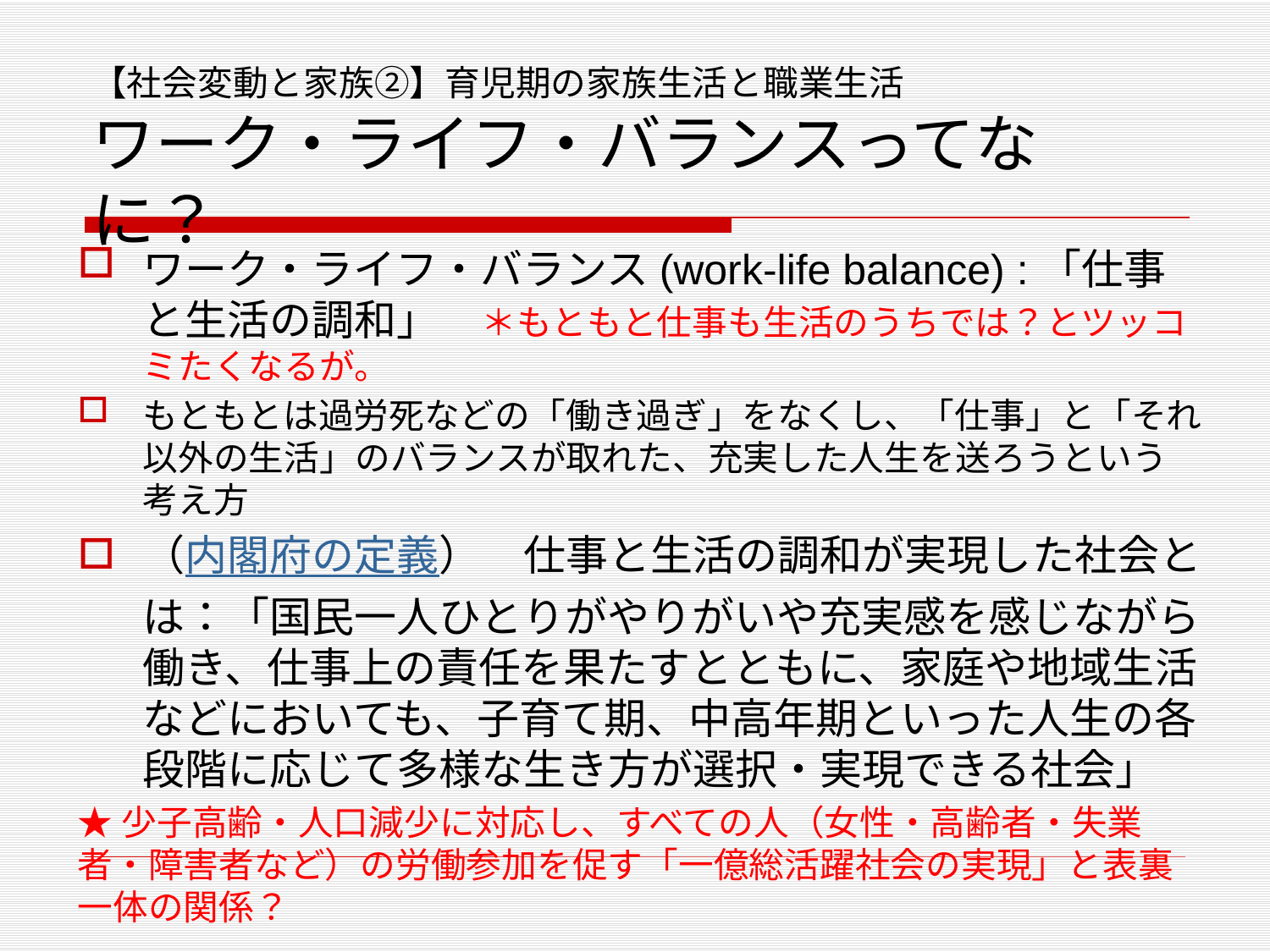

# 【社会変動と家族②】育児期の家族生活と職業生活 ワーク・ライフ・バランスってなに？
ワーク・ライフ・バランス(work‐life balance) :「仕事と生活の調和」　＊もともと仕事も生活のうちでは？とツッコミたくなるが。
もともとは過労死などの「働き過ぎ」をなくし、「仕事」と「それ以外の生活」のバランスが取れた、充実した人生を送ろうという考え方
（内閣府の定義）　仕事と生活の調和が実現した社会とは：「国民一人ひとりがやりがいや充実感を感じながら働き、仕事上の責任を果たすとともに、家庭や地域生活などにおいても、子育て期、中高年期といった人生の各段階に応じて多様な生き方が選択・実現できる社会」
★少子高齢・人口減少に対応し、すべての人（女性・高齢者・失業者・障害者など）の労働参加を促す「一億総活躍社会の実現」と表裏一体の関係？